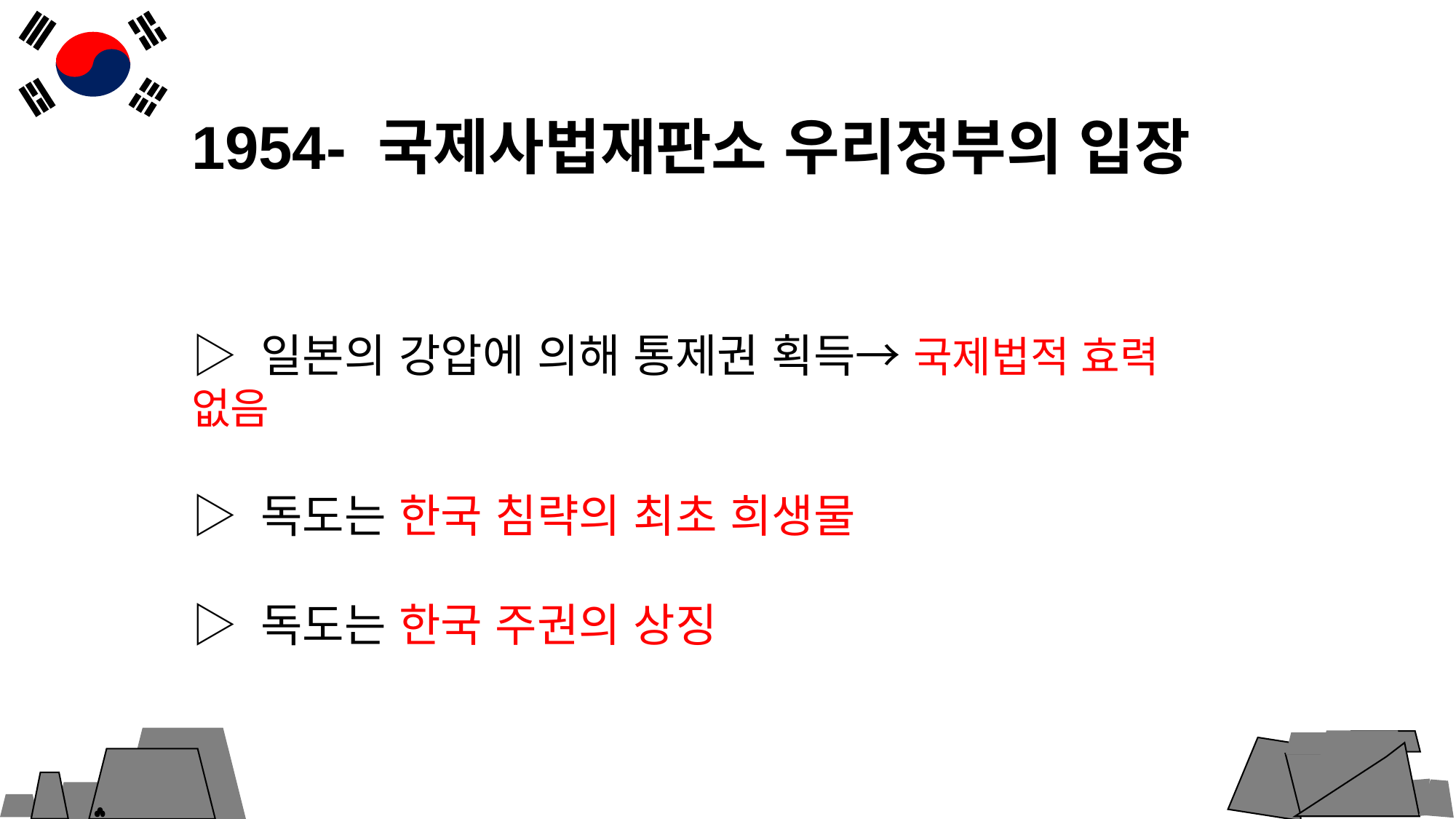

1954- 국제사법재판소 우리정부의 입장
▷ 일본의 강압에 의해 통제권 획득→ 국제법적 효력 없음

▷ 독도는 한국 침략의 최초 희생물

▷ 독도는 한국 주권의 상징